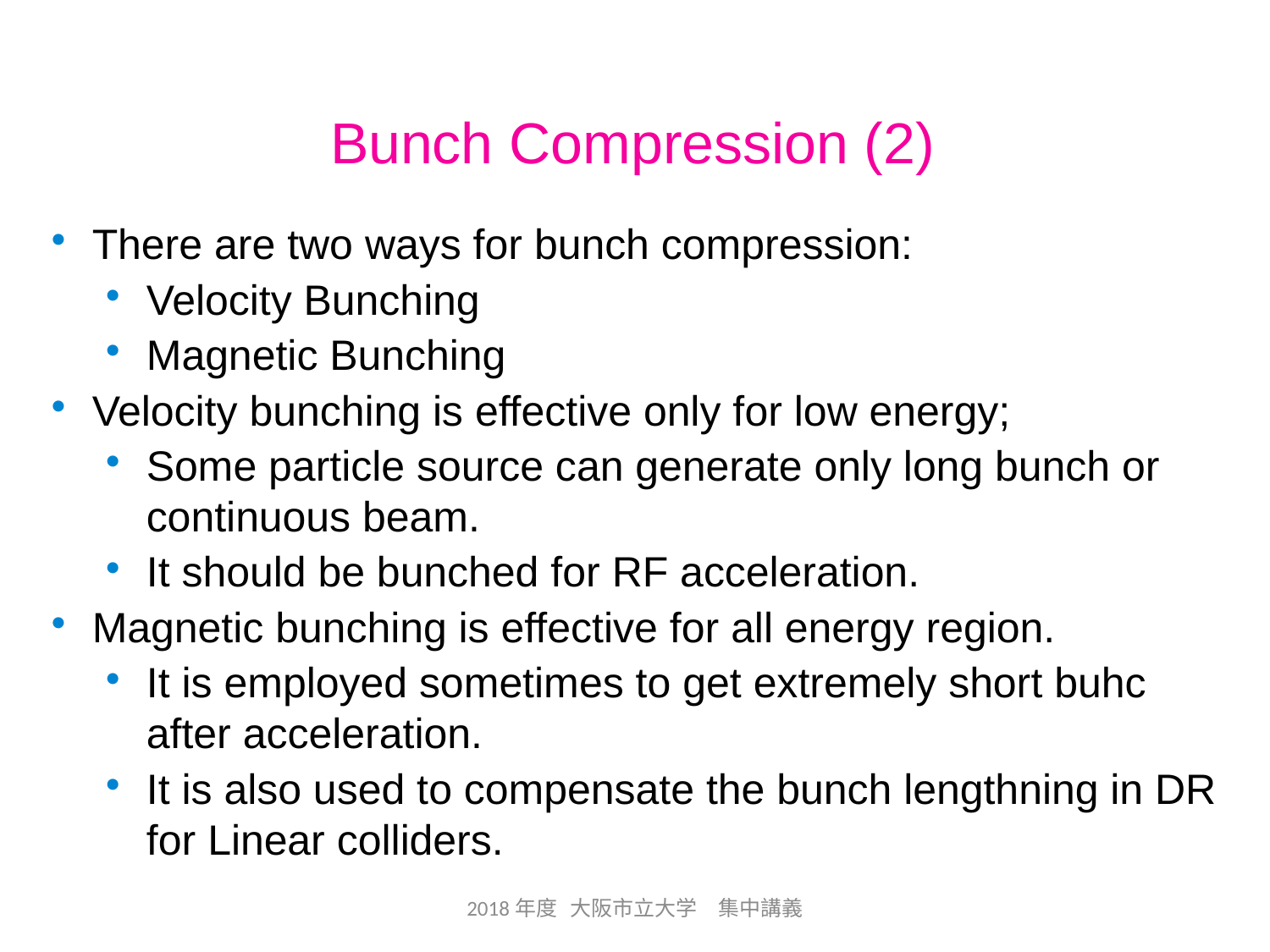

# Bunch Compression (2)
There are two ways for bunch compression:
Velocity Bunching
Magnetic Bunching
Velocity bunching is effective only for low energy;
Some particle source can generate only long bunch or continuous beam.
It should be bunched for RF acceleration.
Magnetic bunching is effective for all energy region.
It is employed sometimes to get extremely short buhc after acceleration.
It is also used to compensate the bunch lengthning in DR for Linear colliders.
2018年度  大阪市立大学　集中講義